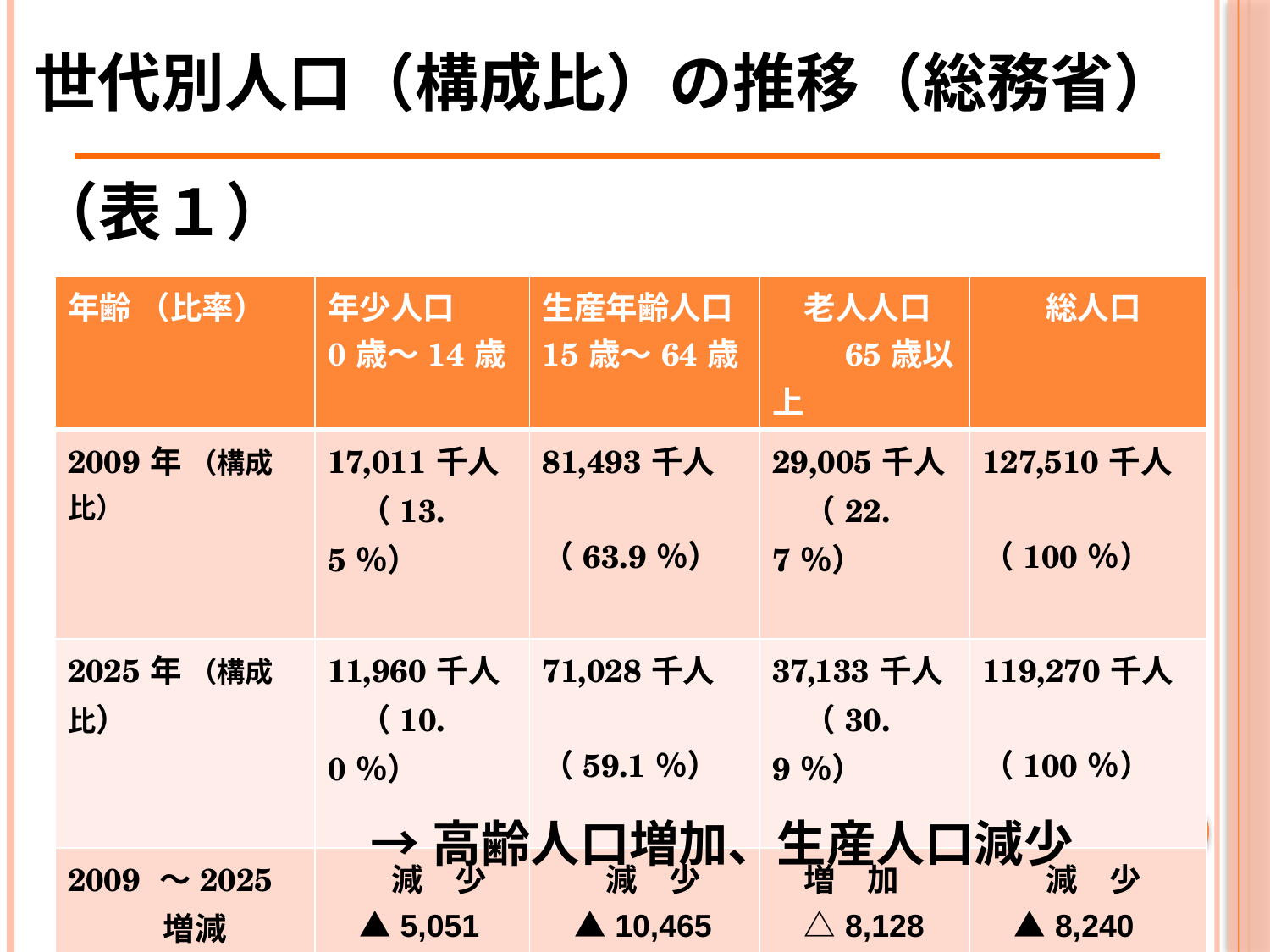

世代別人口（構成比）の推移（総務省）
（表１）
| 年齢 （比率） | 年少人口 0歳～14歳 | 生産年齢人口 15歳～64歳 | 老人人口 　　65歳以上 | 総人口 |
| --- | --- | --- | --- | --- |
| 2009年 （構成比） | 17,011千人 　（13.5％） | 81,493千人 　　（63.9％） | 29,005千人 　（22.7％） | 127,510千人 　　　（100％） |
| 2025年 （構成比） | 11,960千人 　（10.0％） | 71,028千人 　　（59.1％） | 37,133千人 　（30.9％） | 119,270千人 　　　（100％） |
| 2009 ～2025 　　　増減 | 減　少 　▲5,051 | 減　少 　▲10,465 | 増　加 　△8,128 | 減　少 　▲8,240 |
→高齢人口増加、生産人口減少